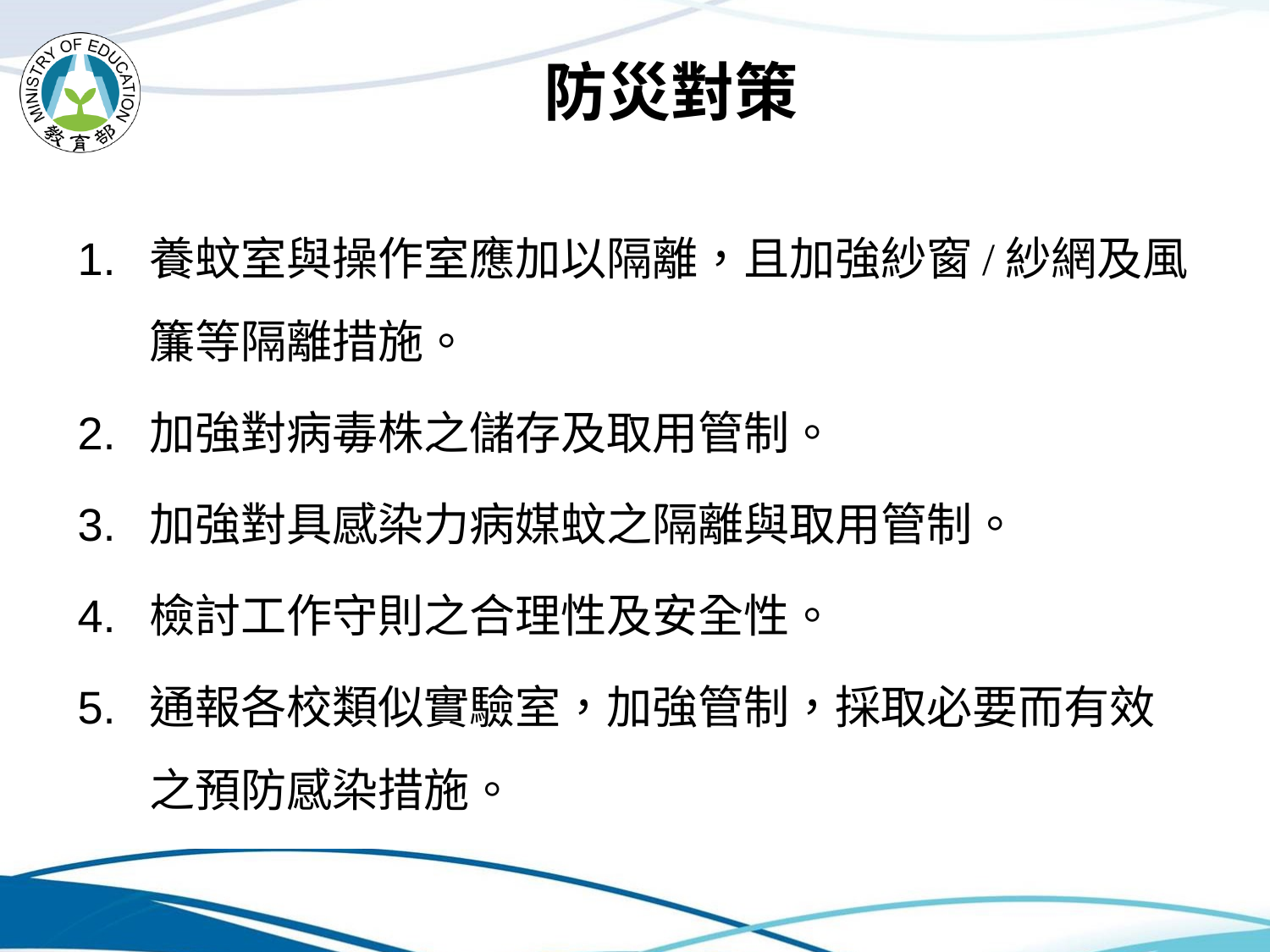

# 防災對策
養蚊室與操作室應加以隔離，且加強紗窗/紗網及風簾等隔離措施。
加強對病毒株之儲存及取用管制。
加強對具感染力病媒蚊之隔離與取用管制。
檢討工作守則之合理性及安全性。
通報各校類似實驗室，加強管制，採取必要而有效之預防感染措施。